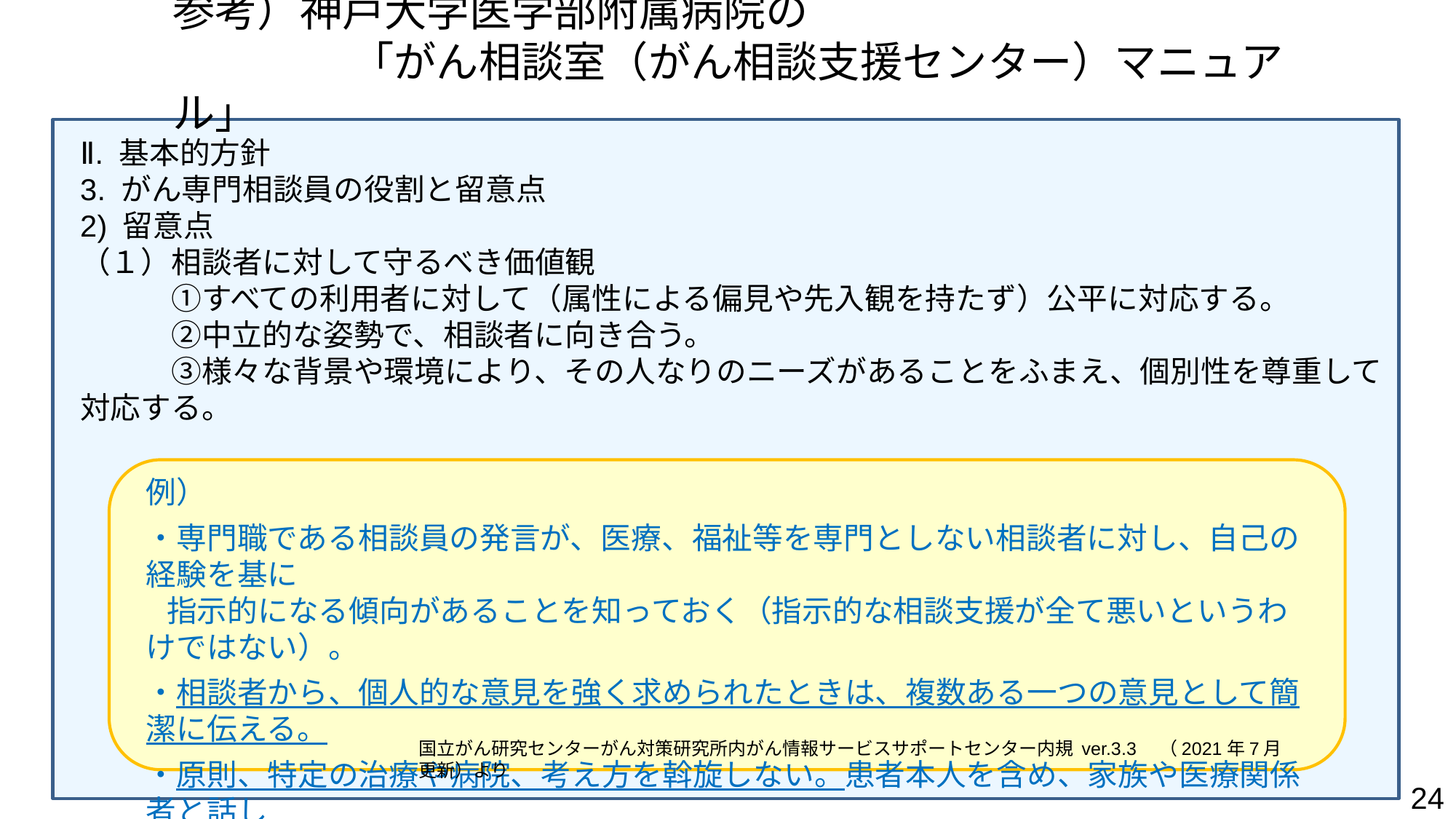

# 参考）神戸大学医学部附属病院の 　　　　 「がん相談室（がん相談支援センター）マニュアル」

Ⅱ. 基本的方針
3. がん専門相談員の役割と留意点
2) 留意点
（１）相談者に対して守るべき価値観
　　　①すべての利用者に対して（属性による偏見や先入観を持たず）公平に対応する。
　　　②中立的な姿勢で、相談者に向き合う。
　　　③様々な背景や環境により、その人なりのニーズがあることをふまえ、個別性を尊重して対応する。

例）
・専門職である相談員の発言が、医療、福祉等を専門としない相談者に対し、自己の経験を基に
  指示的になる傾向があることを知っておく（指示的な相談支援が全て悪いというわけではない）。
・相談者から、個人的な意見を強く求められたときは、複数ある一つの意見として簡潔に伝える。
・原則、特定の治療や病院、考え方を斡旋しない。患者本人を含め、家族や医療関係者と話し
 合い納得のいく意思決定ができることを目標に、複数の病院、考え方等を紹介する。
国立がん研究センターがん対策研究所内がん情報サービスサポートセンター内規 ver.3.3　（2021年7月更新）より
24